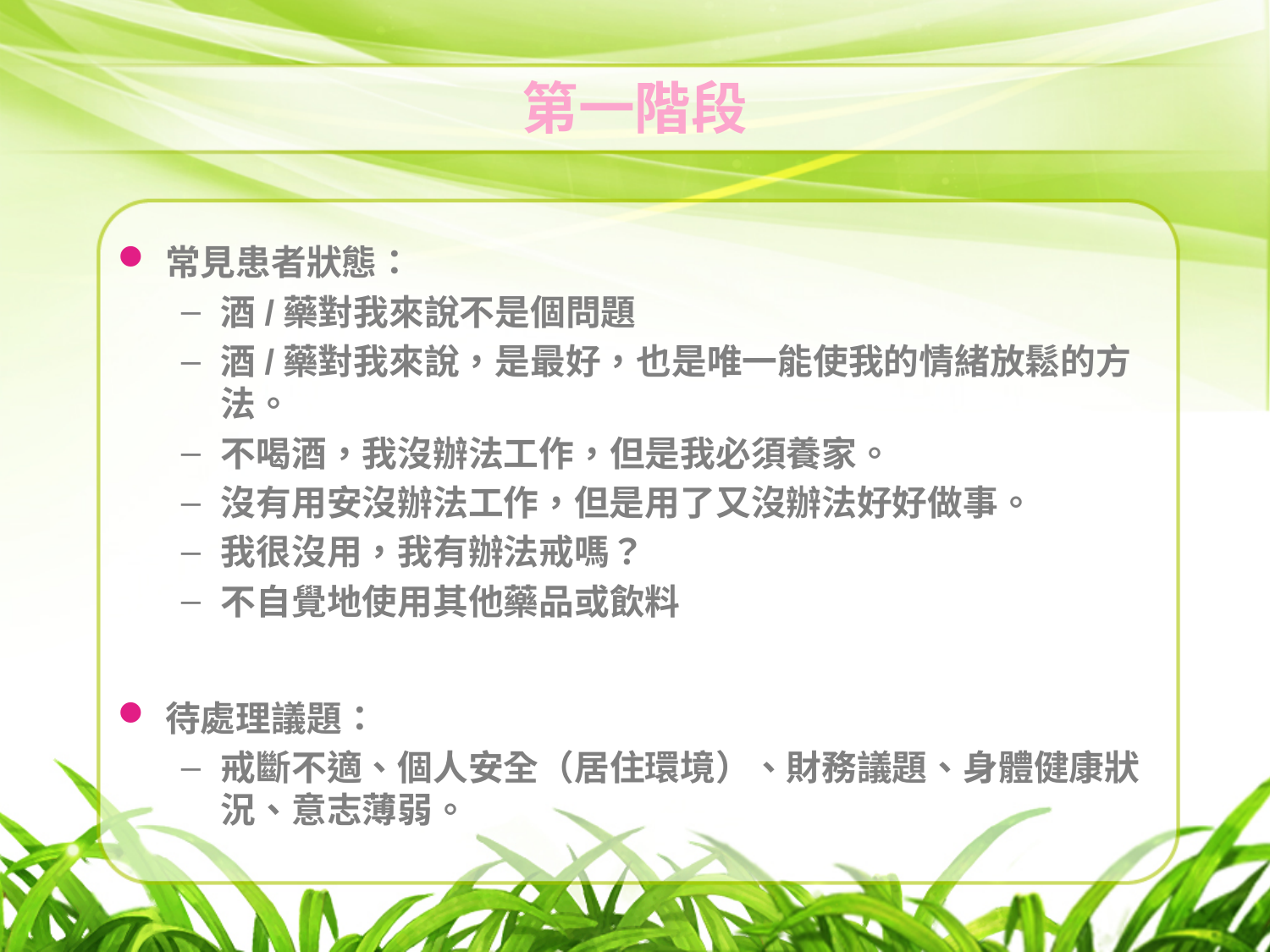

# 第一階段
常見患者狀態：
酒/藥對我來說不是個問題
酒/藥對我來說，是最好，也是唯一能使我的情緒放鬆的方法。
不喝酒，我沒辦法工作，但是我必須養家。
沒有用安沒辦法工作，但是用了又沒辦法好好做事。
我很沒用，我有辦法戒嗎？
不自覺地使用其他藥品或飲料

待處理議題：
戒斷不適、個人安全（居住環境）、財務議題、身體健康狀況、意志薄弱。